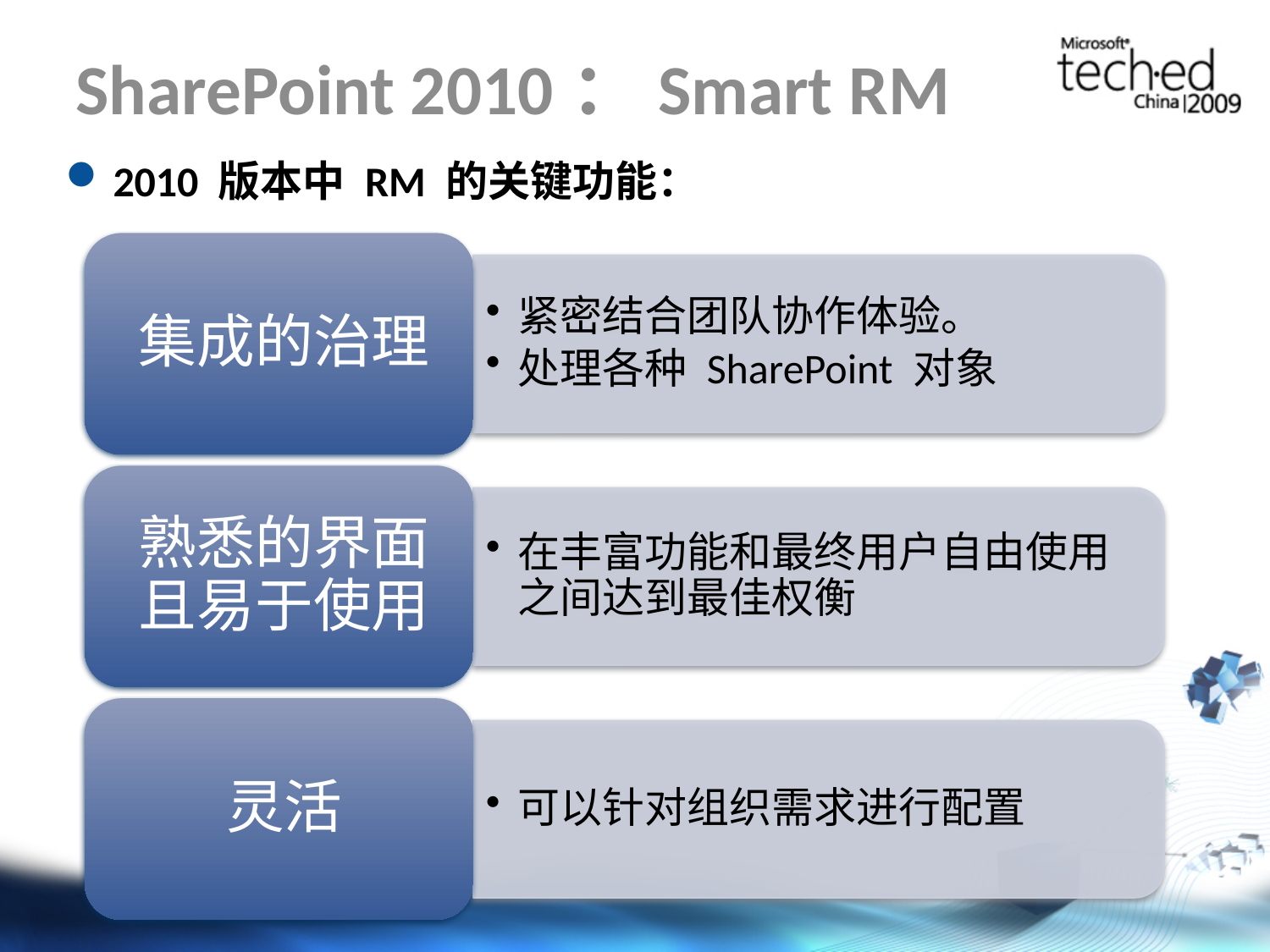

# SharePoint 2010：Smart RM
2010 版本中 RM 的关键功能：
紧密结合团队协作体验。
处理各种 SharePoint 对象
集成的治理
在丰富功能和最终用户自由使用之间达到最佳权衡
熟悉的界面且易于使用
可以针对组织需求进行配置
灵活